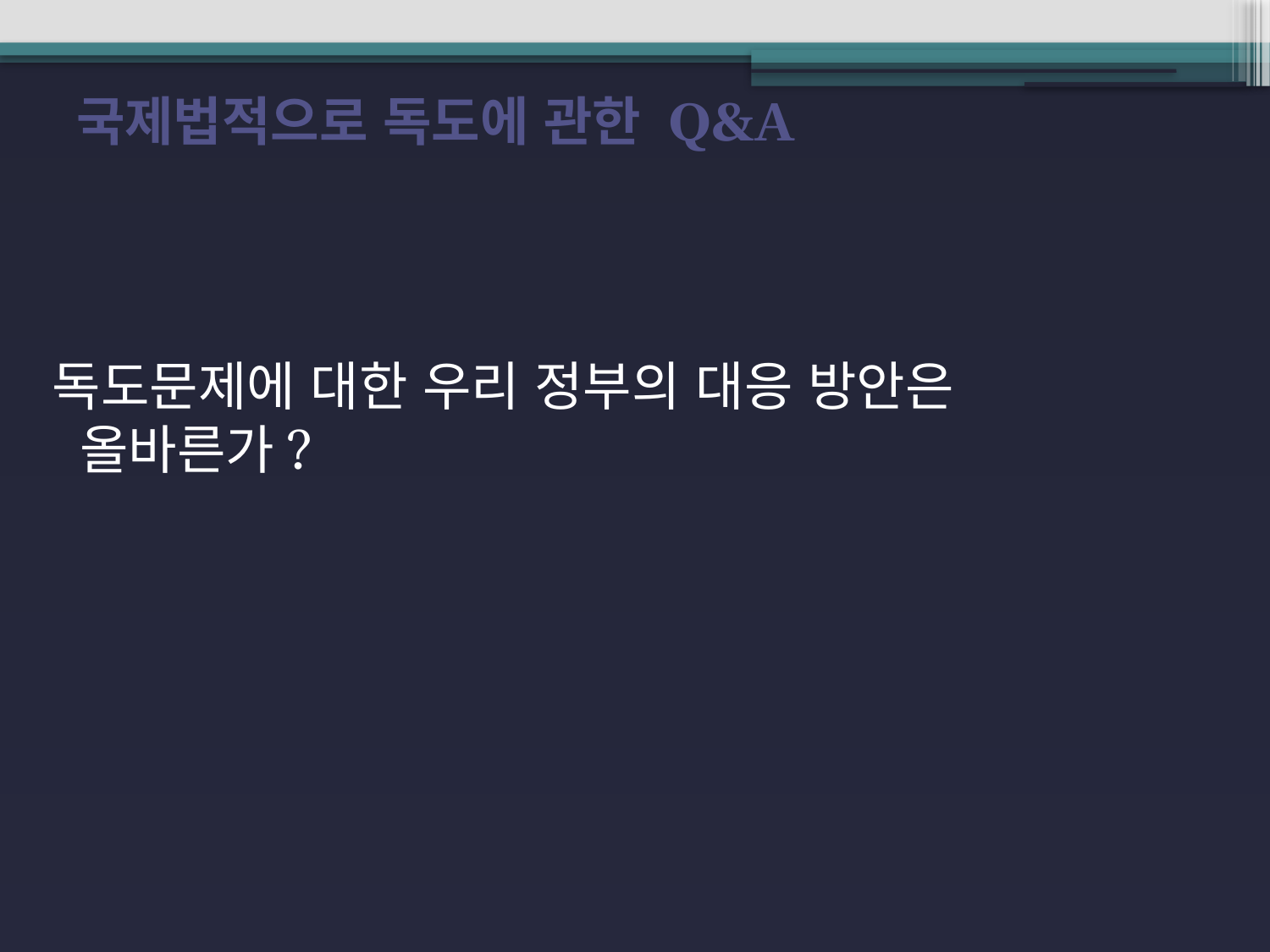

국제법적으로 독도에 관한 Q&a
독도문제에 대한 우리 정부의 대응 방안은
 올바른가?